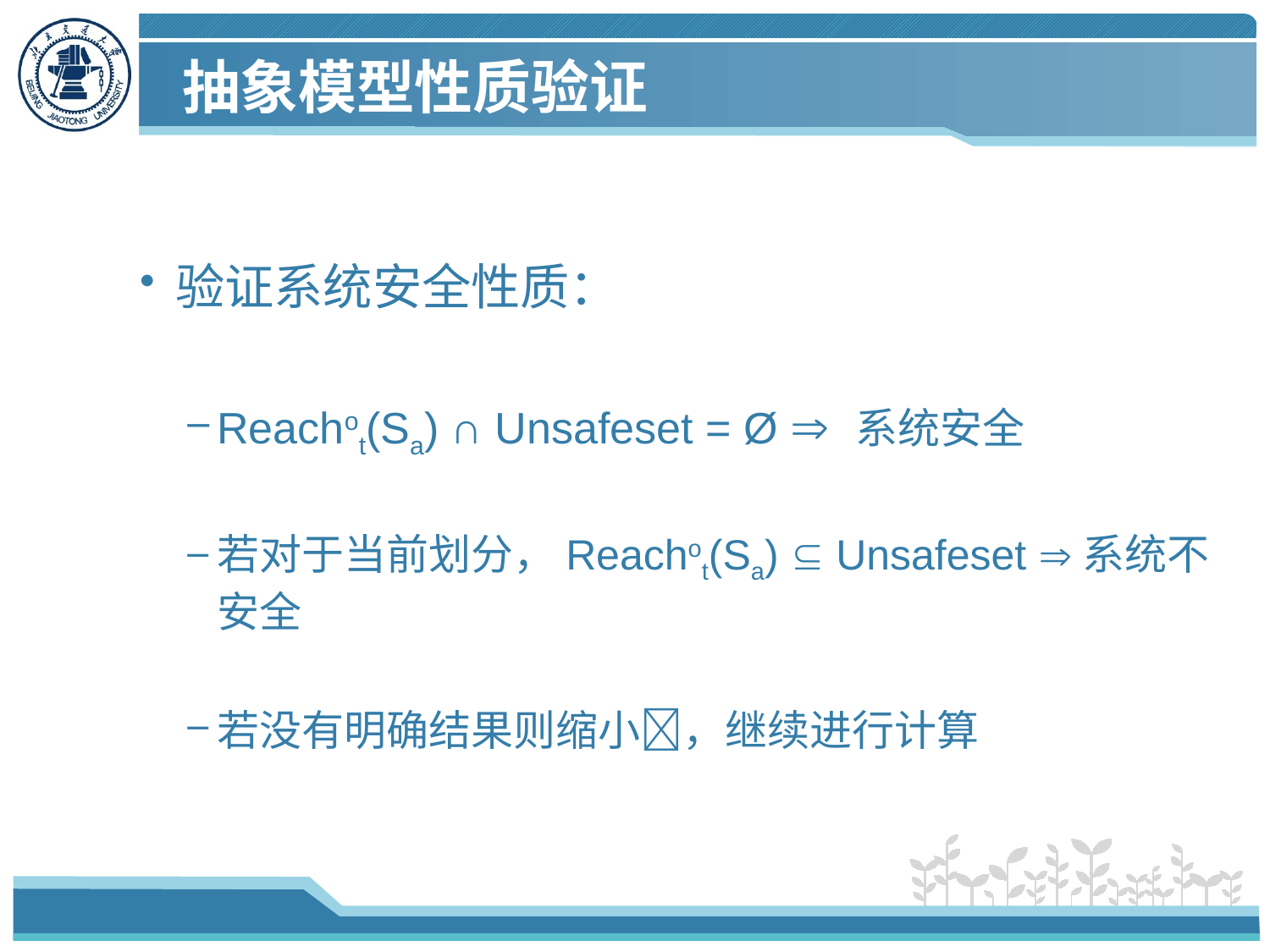

抽象模型性质验证
验证系统安全性质：

Reachot(Sa) ∩ Unsafeset = Ø ⇒ 系统安全

若对于当前划分，Reachot(Sa) ⊆ Unsafeset ⇒系统不安全

若没有明确结果则缩小σ，继续进行计算